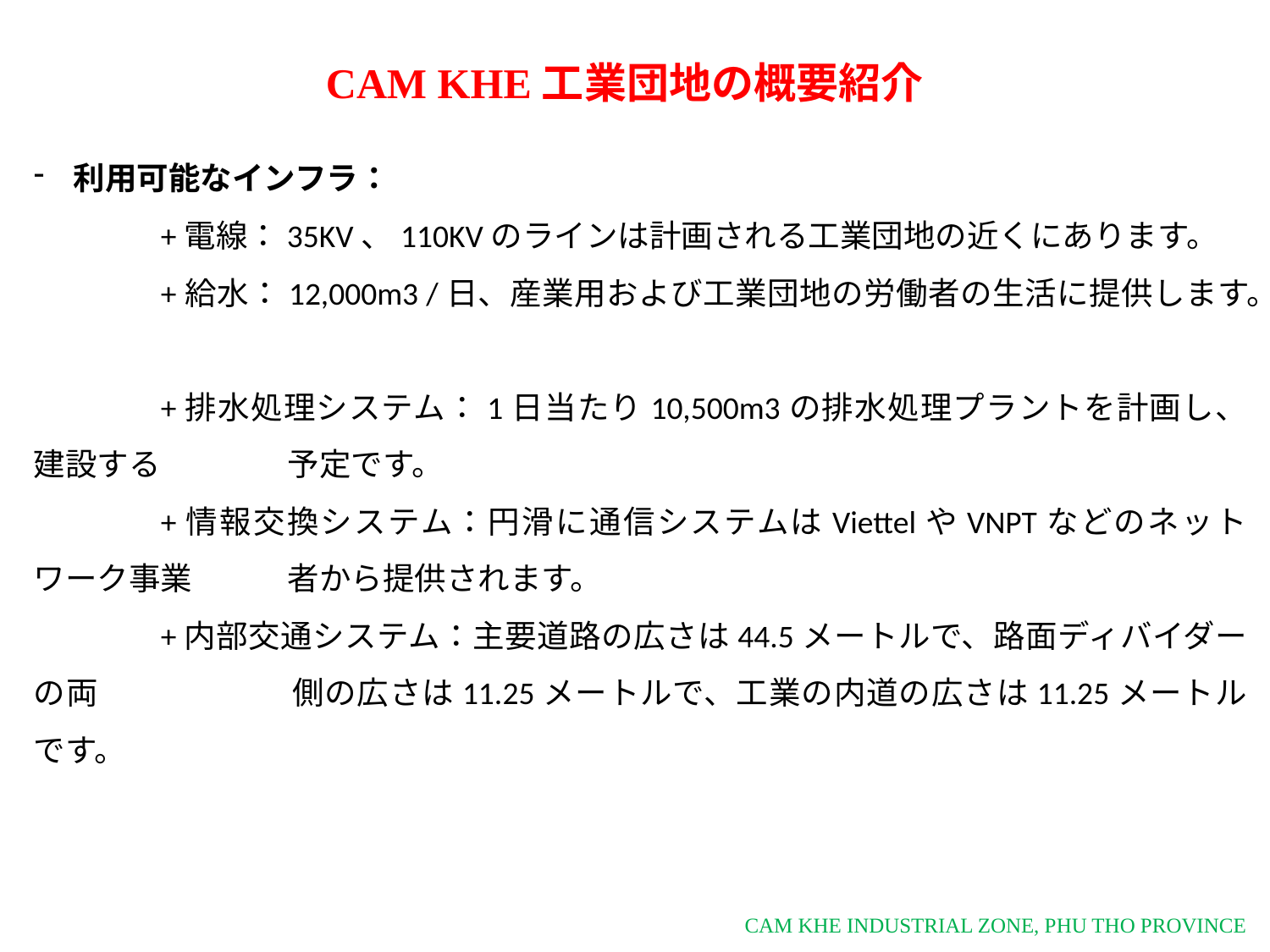

CAM KHE工業団地の概要紹介
利用可能なインフラ：
	+電線：35KV、110KVのラインは計画される工業団地の近くにあります。
	+給水：12,000m3 /日、産業用および工業団地の労働者の生活に提供します。
	+排水処理システム：1日当たり10,500m3の排水処理プラントを計画し、建設する	予定です。
	+情報交換システム：円滑に通信システムはViettelやVNPTなどのネットワーク事業	者から提供されます。
	+内部交通システム：主要道路の広さは44.5メートルで、路面ディバイダーの両　　　	側の広さは11.25メートルで、工業の内道の広さは11.25メートルです。
CAM KHE INDUSTRIAL ZONE, PHU THO PROVINCE